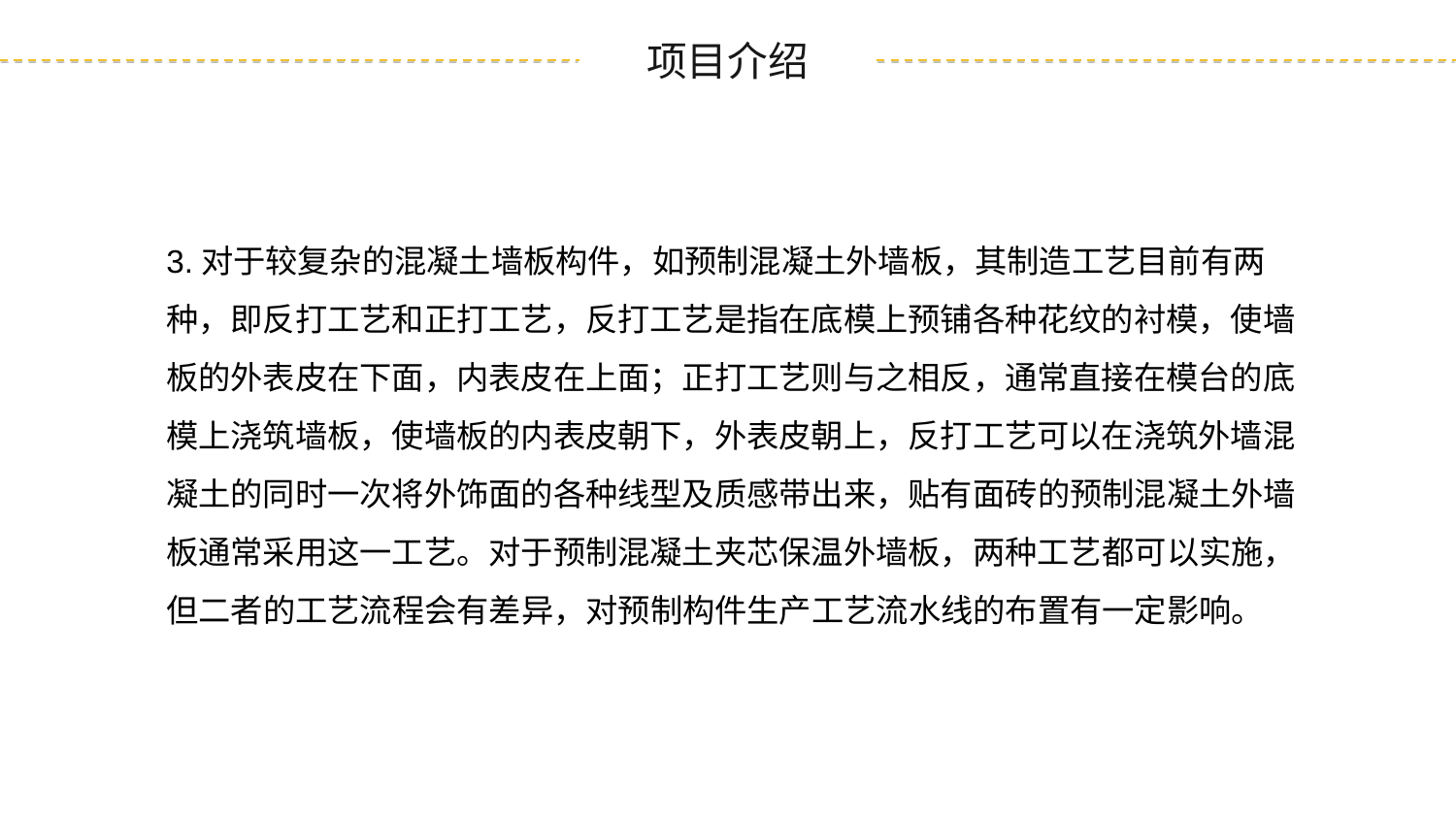

3.对于较复杂的混凝土墙板构件，如预制混凝土外墙板，其制造工艺目前有两种，即反打工艺和正打工艺，反打工艺是指在底模上预铺各种花纹的衬模，使墙板的外表皮在下面，内表皮在上面；正打工艺则与之相反，通常直接在模台的底模上浇筑墙板，使墙板的内表皮朝下，外表皮朝上，反打工艺可以在浇筑外墙混凝土的同时一次将外饰面的各种线型及质感带出来，贴有面砖的预制混凝土外墙板通常采用这一工艺。对于预制混凝土夹芯保温外墙板，两种工艺都可以实施，但二者的工艺流程会有差异，对预制构件生产工艺流水线的布置有一定影响。